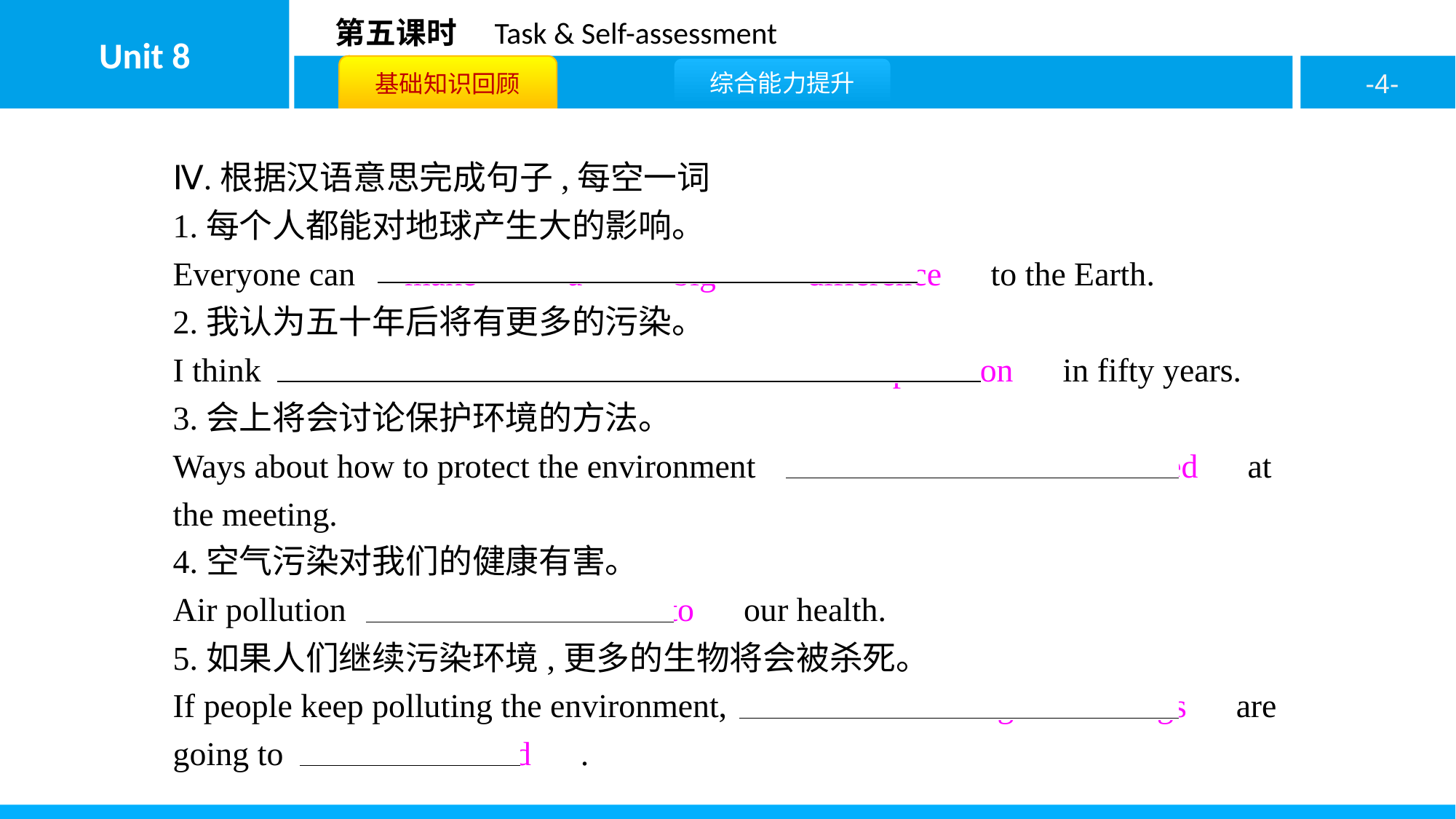

Ⅳ.根据汉语意思完成句子,每空一词
1.每个人都能对地球产生大的影响。
Everyone can　make　 　a　 　big　 　difference　to the Earth.
2.我认为五十年后将有更多的污染。
I think　there　 　will　 　be　 　more　 　pollution　in fifty years.
3.会上将会讨论保护环境的方法。
Ways about how to protect the environment　will　 　be　 　discussed　at the meeting.
4.空气污染对我们的健康有害。
Air pollution　is　 　harm　 　to　our health.
5.如果人们继续污染环境,更多的生物将会被杀死。
If people keep polluting the environment,　more　 　living　 　things　are going to　be　 　killed　.